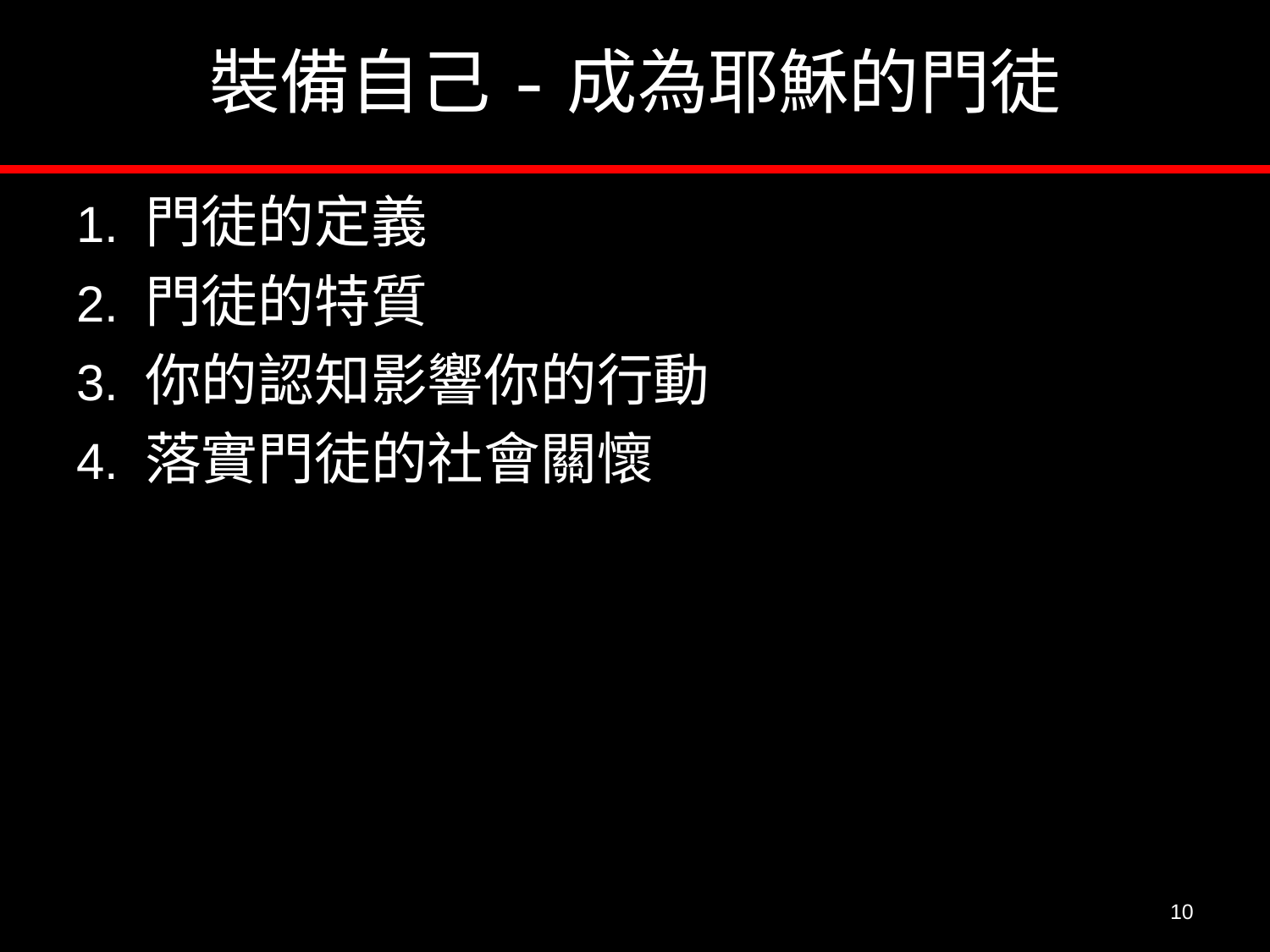

# 裝備自己-成為耶穌的門徒
門徒的定義
門徒的特質
你的認知影響你的行動
落實門徒的社會關懷

10